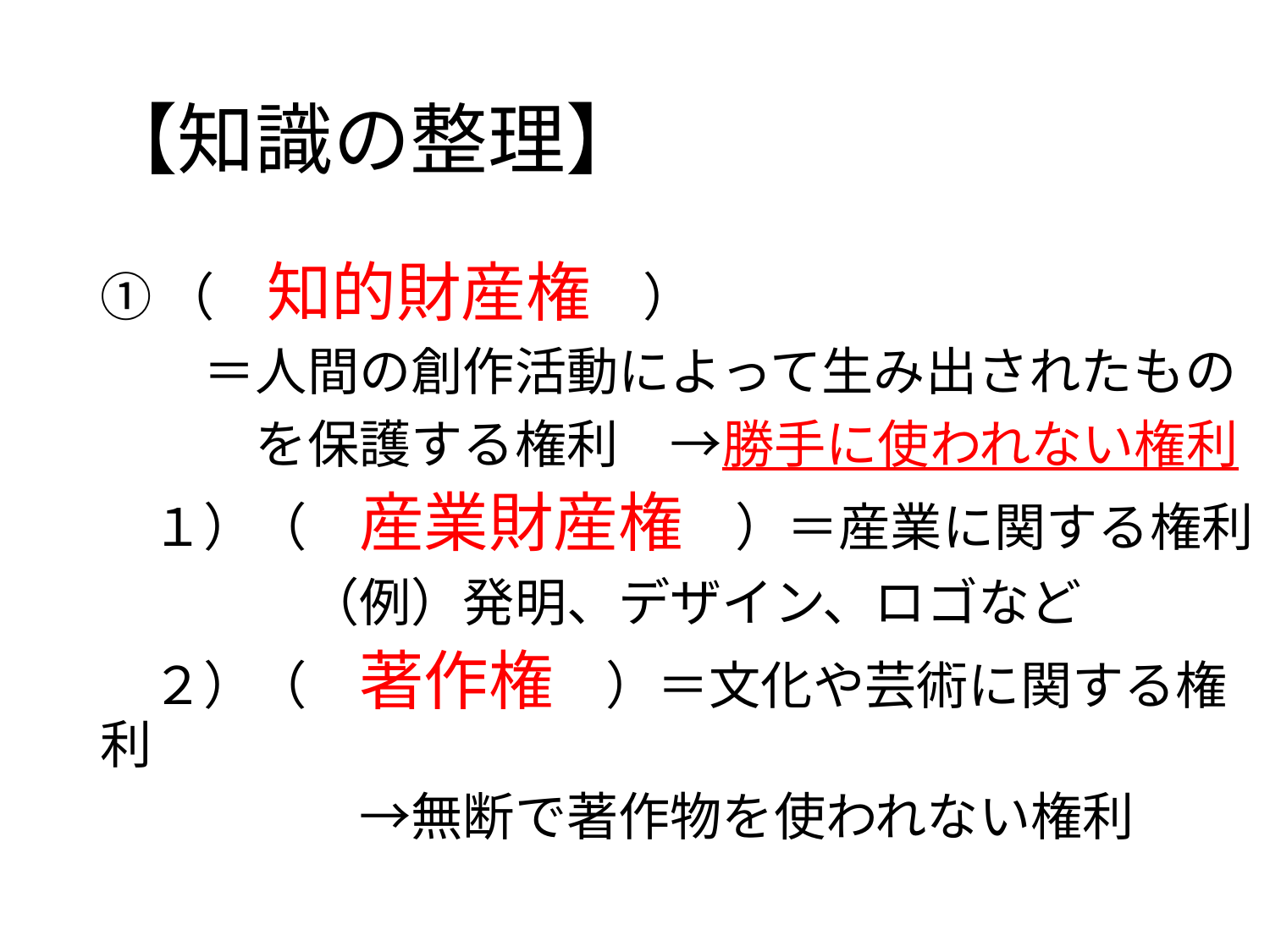

# 【知識の整理】
①（　知的財産権　）
　　＝人間の創作活動によって生み出されたもの
　　　を保護する権利　→勝手に使われない権利
　１）（　産業財産権　）＝産業に関する権利
　　　　（例）発明、デザイン、ロゴなど
　２）（　著作権　）＝文化や芸術に関する権利
　　　　　→無断で著作物を使われない権利